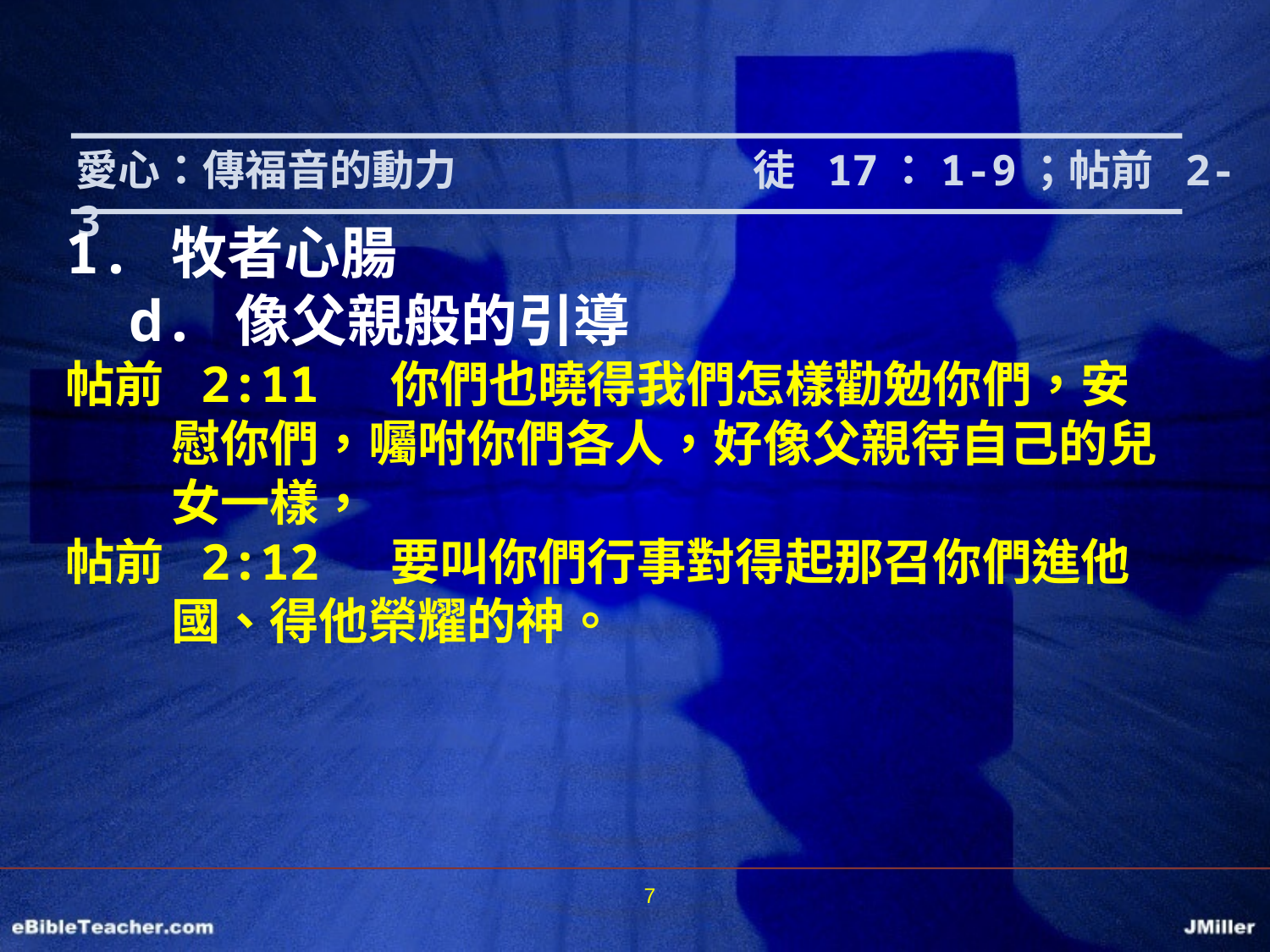

愛心：傳福音的動力		  徒 17：1-9；帖前 2-3
1.	牧者心腸
d.	像父親般的引導
帖前 2:11  你們也曉得我們怎樣勸勉你們，安慰你們，囑咐你們各人，好像父親待自己的兒女一樣，
帖前 2:12  要叫你們行事對得起那召你們進他國、得他榮耀的神。